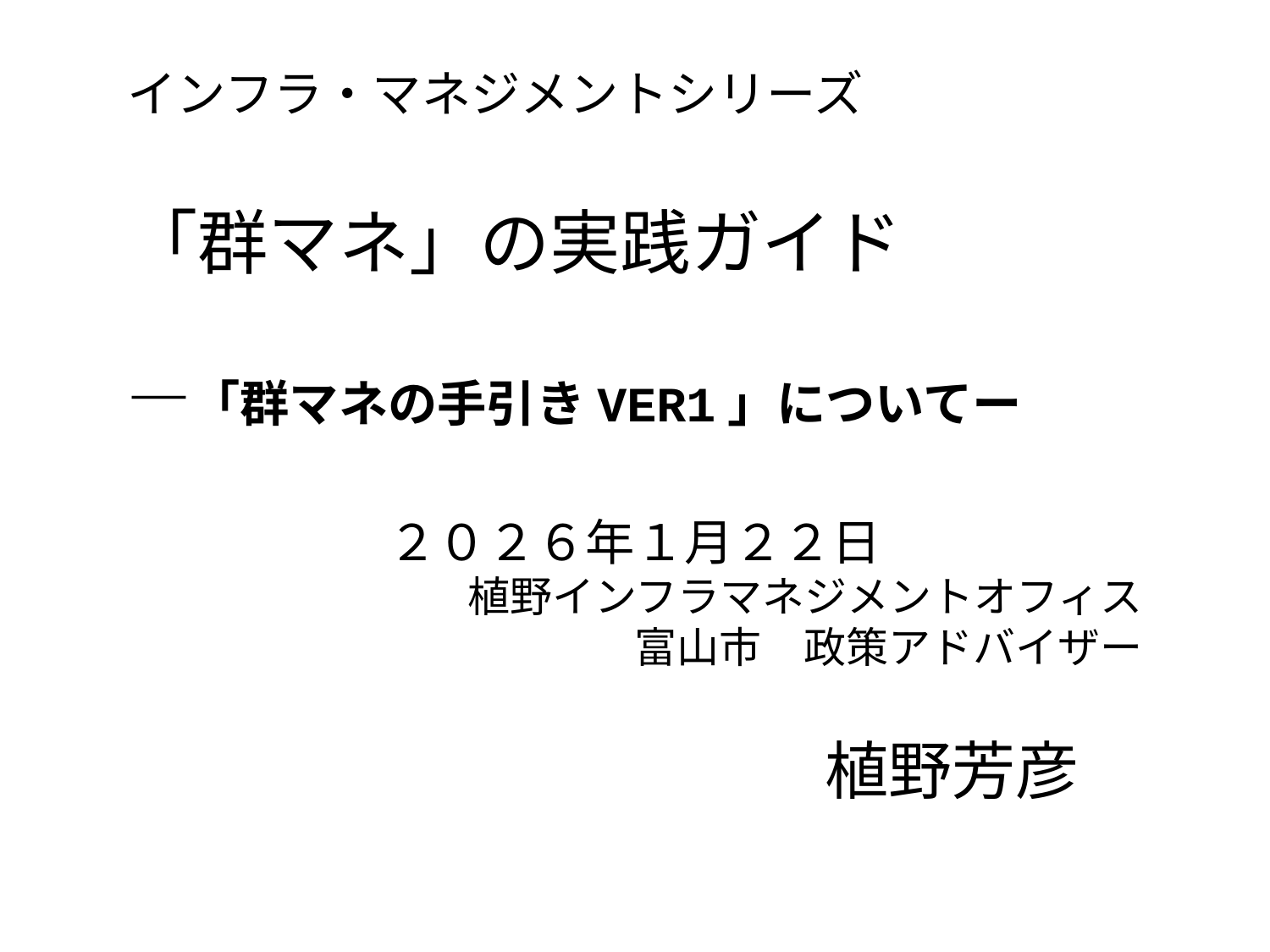

インフラ・マネジメントシリーズ
「群マネ」の実践ガイド　
―「群マネの手引きVER1」についてー

２０２６年１月２２日
植野インフラマネジメントオフィス
　富山市　政策アドバイザー
植野芳彦